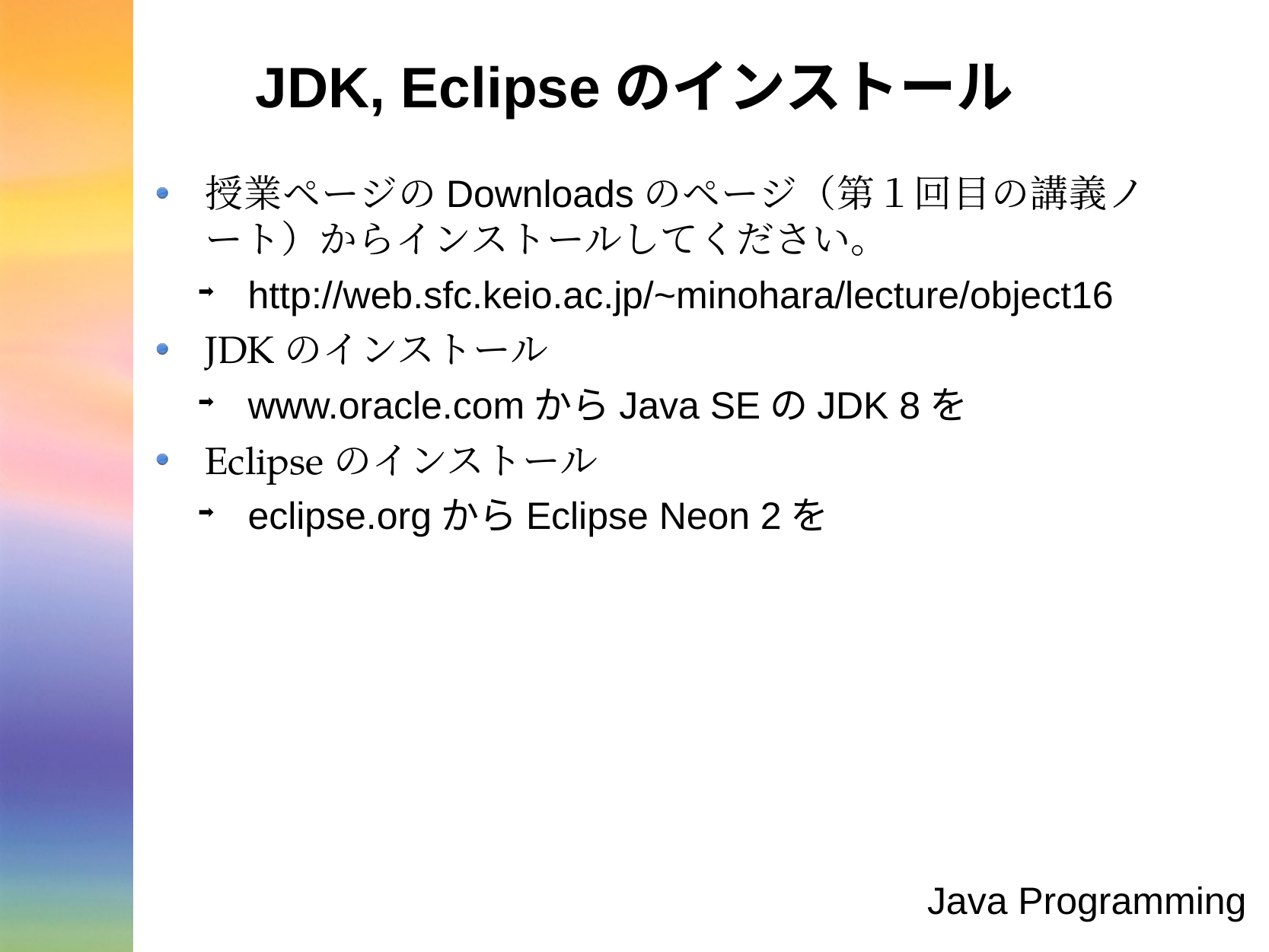

# JDK, Eclipseのインストール
授業ページのDownloadsのページ（第１回目の講義ノート）からインストールしてください。
http://web.sfc.keio.ac.jp/~minohara/lecture/object16
JDKのインストール
www.oracle.comからJava SEのJDK 8を
Eclipseのインストール
eclipse.orgからEclipse Neon 2を